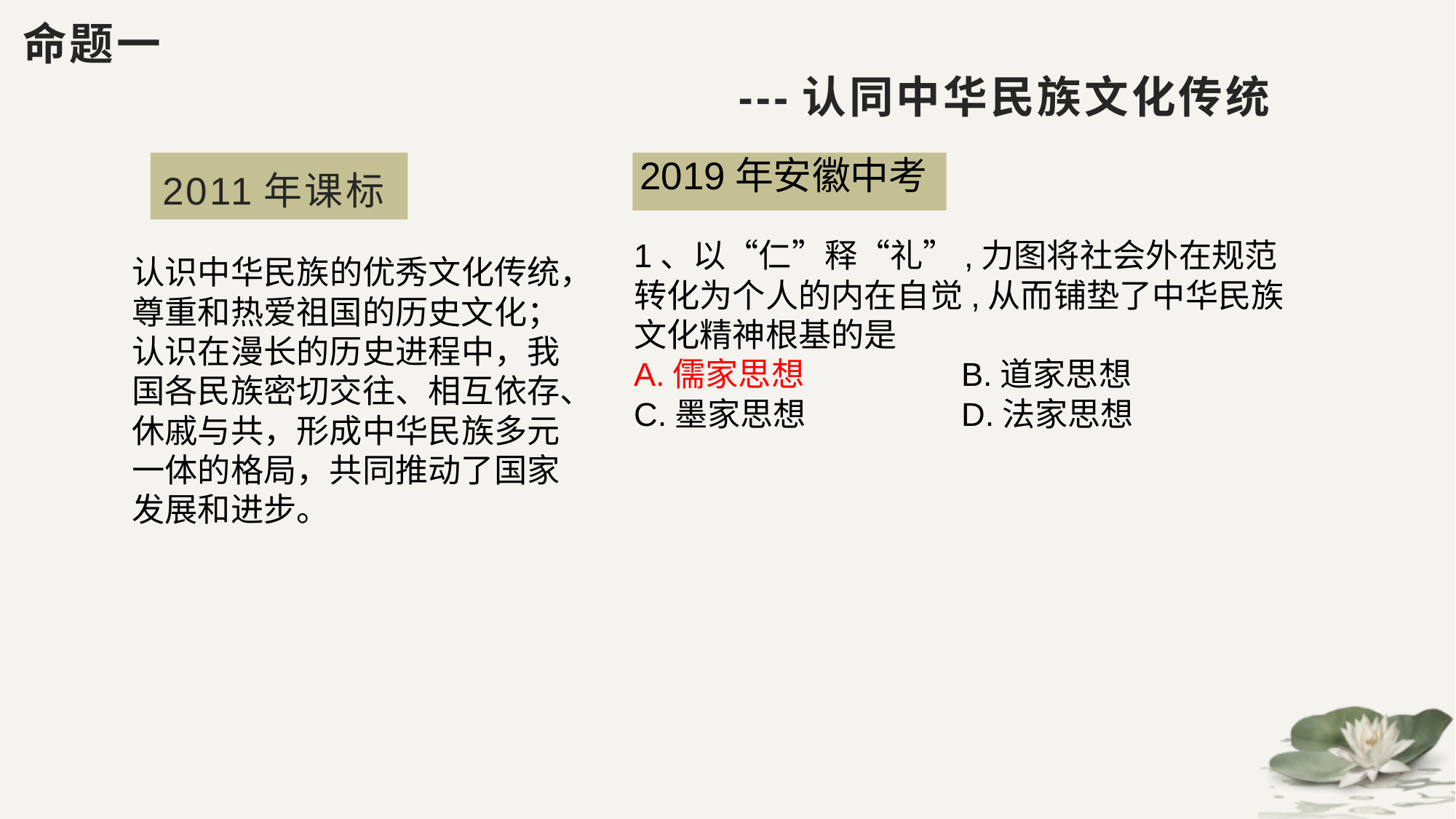

# 命题一 ---认同中华民族文化传统
2011年课标
2019年安徽中考
1、以“仁”释“礼”,力图将社会外在规范转化为个人的内在自觉,从而铺垫了中华民族文化精神根基的是
A.儒家思想		B.道家思想
C.墨家思想		D.法家思想
认识中华民族的优秀文化传统，尊重和热爱祖国的历史文化；认识在漫长的历史进程中，我国各民族密切交往、相互依存、休戚与共，形成中华民族多元一体的格局，共同推动了国家发展和进步。